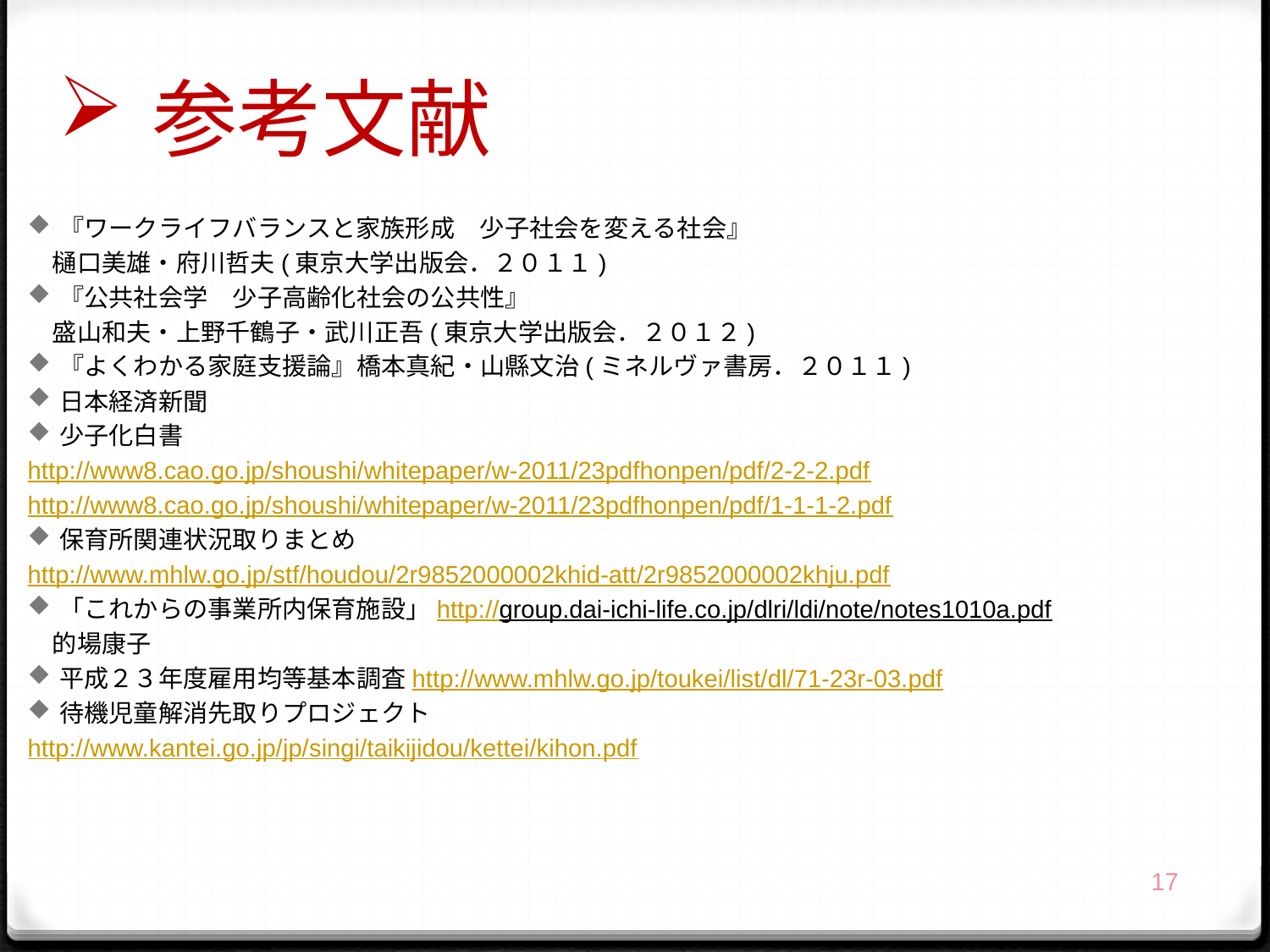

# 参考文献
『ワークライフバランスと家族形成　少子社会を変える社会』
　樋口美雄・府川哲夫(東京大学出版会．２０１１)
『公共社会学　少子高齢化社会の公共性』
　盛山和夫・上野千鶴子・武川正吾(東京大学出版会．２０１２)
『よくわかる家庭支援論』橋本真紀・山縣文治(ミネルヴァ書房．２０１１)
日本経済新聞
少子化白書
http://www8.cao.go.jp/shoushi/whitepaper/w-2011/23pdfhonpen/pdf/2-2-2.pdf
http://www8.cao.go.jp/shoushi/whitepaper/w-2011/23pdfhonpen/pdf/1-1-1-2.pdf
保育所関連状況取りまとめ
http://www.mhlw.go.jp/stf/houdou/2r9852000002khid-att/2r9852000002khju.pdf
「これからの事業所内保育施設」http://group.dai-ichi-life.co.jp/dlri/ldi/note/notes1010a.pdf
　的場康子
平成２３年度雇用均等基本調査http://www.mhlw.go.jp/toukei/list/dl/71-23r-03.pdf
待機児童解消先取りプロジェクト
http://www.kantei.go.jp/jp/singi/taikijidou/kettei/kihon.pdf

17